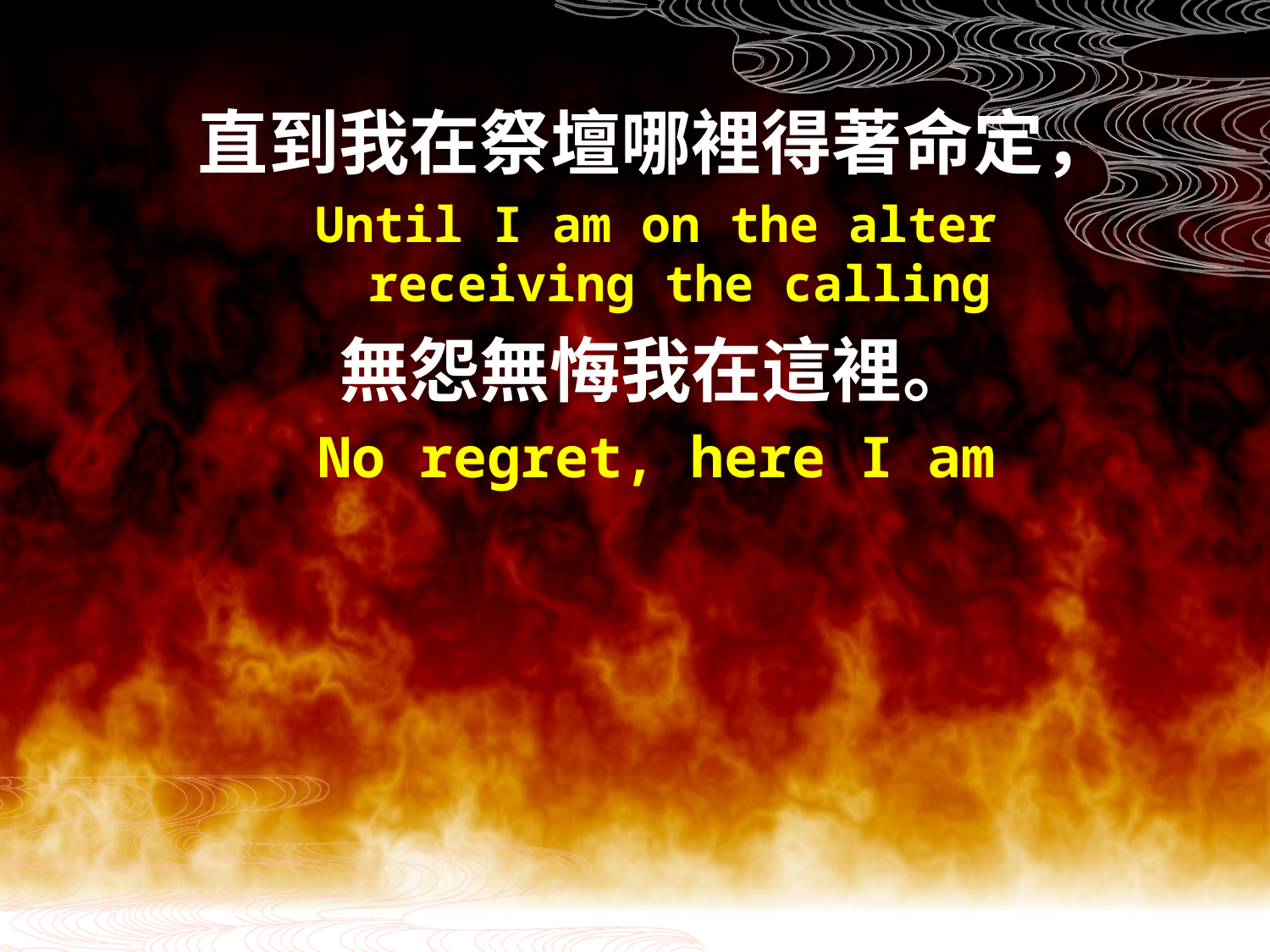

直到我在祭壇哪裡得著命定，
Until I am on the alter receiving the calling
無怨無悔我在這裡。
No regret, here I am